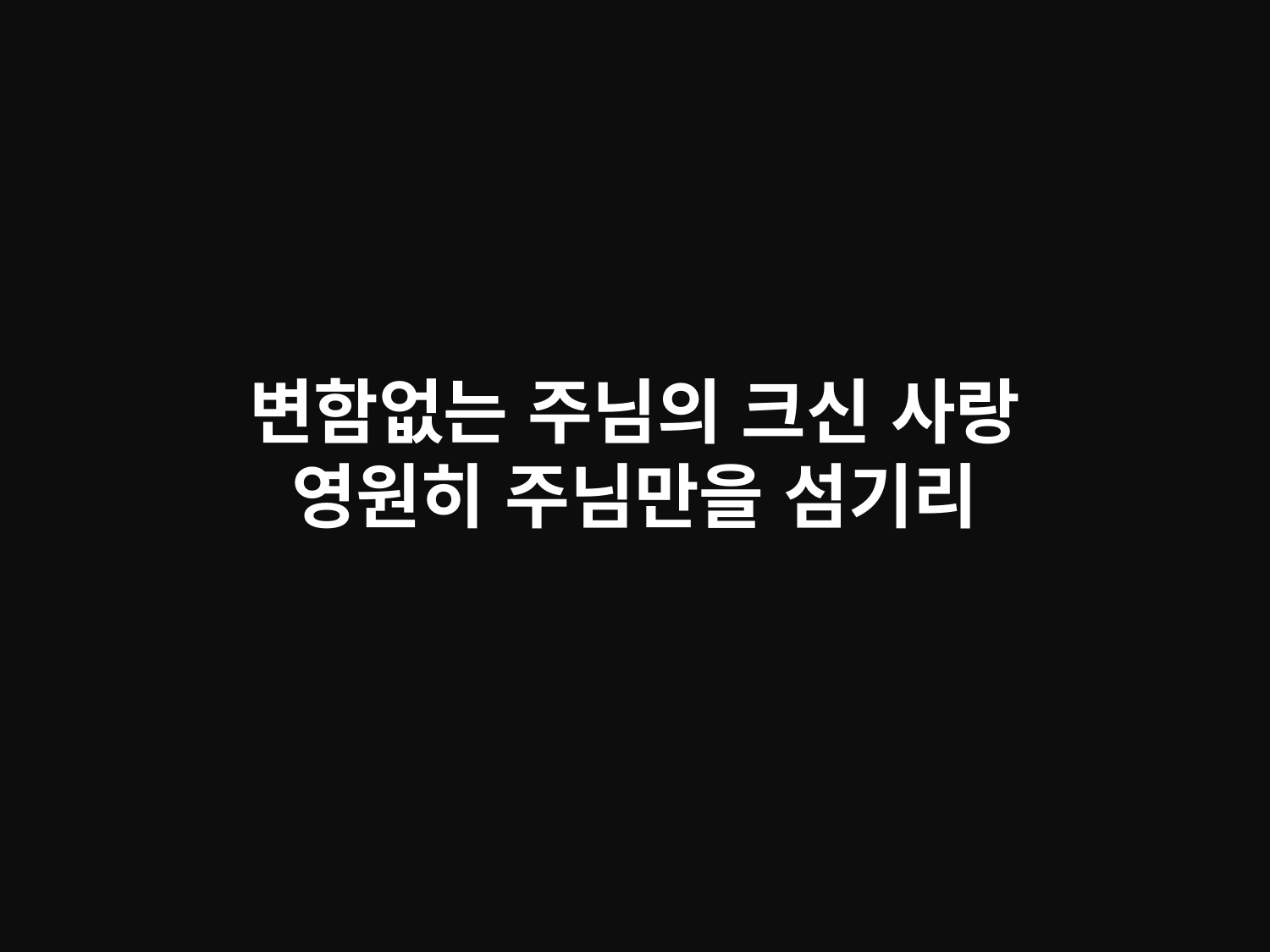

# 변함없는 주님의 크신 사랑 영원히 주님만을 섬기리